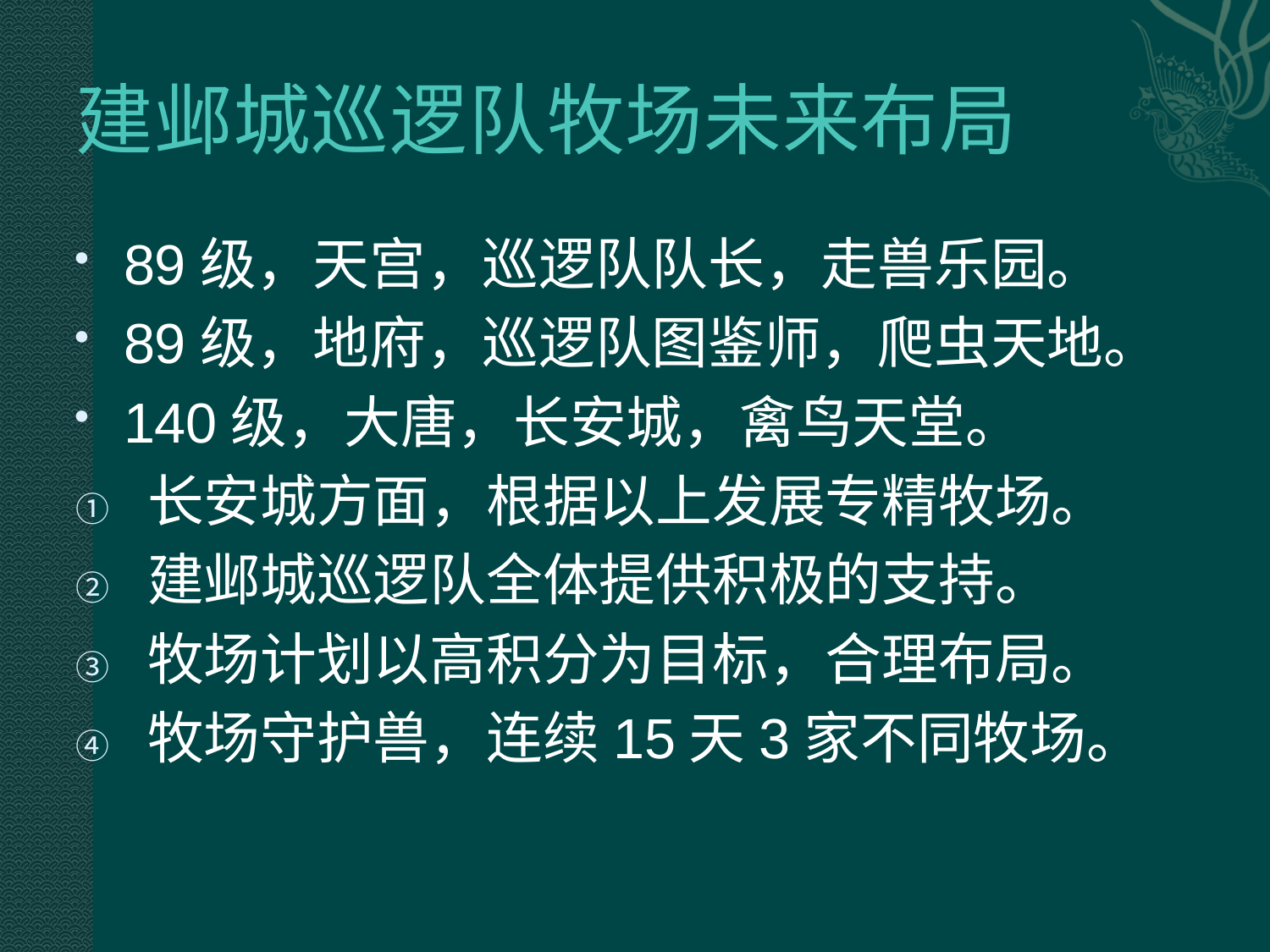

# 建邺城巡逻队牧场未来布局
89级，天宫，巡逻队队长，走兽乐园。
89级，地府，巡逻队图鉴师，爬虫天地。
140级，大唐，长安城，禽鸟天堂。
长安城方面，根据以上发展专精牧场。
建邺城巡逻队全体提供积极的支持。
牧场计划以高积分为目标，合理布局。
牧场守护兽，连续15天3家不同牧场。